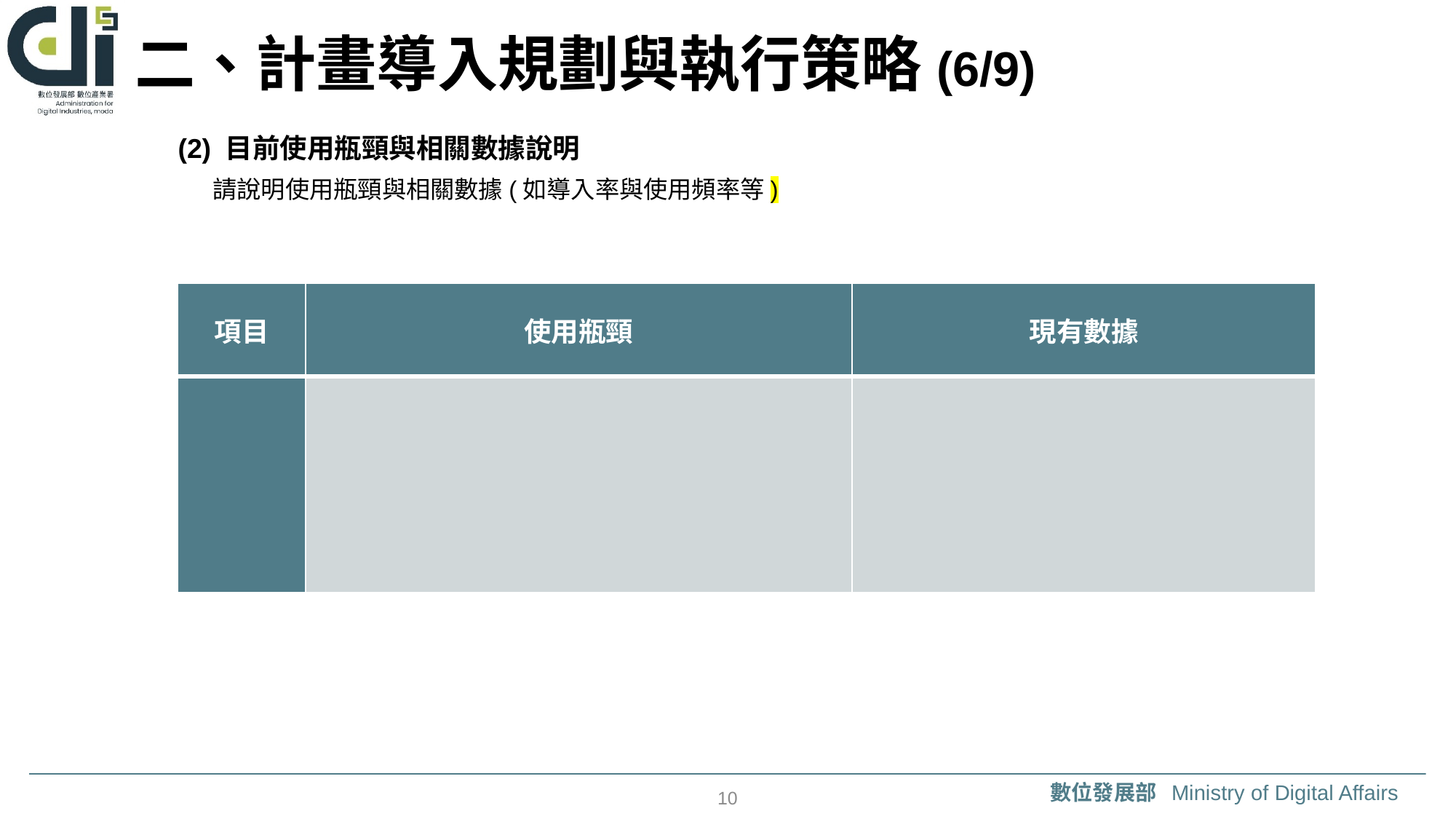

# 二、計畫導入規劃與執行策略(6/9)
(2) 目前使用瓶頸與相關數據說明
請說明使用瓶頸與相關數據(如導入率與使用頻率等)
| 項目 | 使用瓶頸 | 現有數據 |
| --- | --- | --- |
|  |  |  |
10